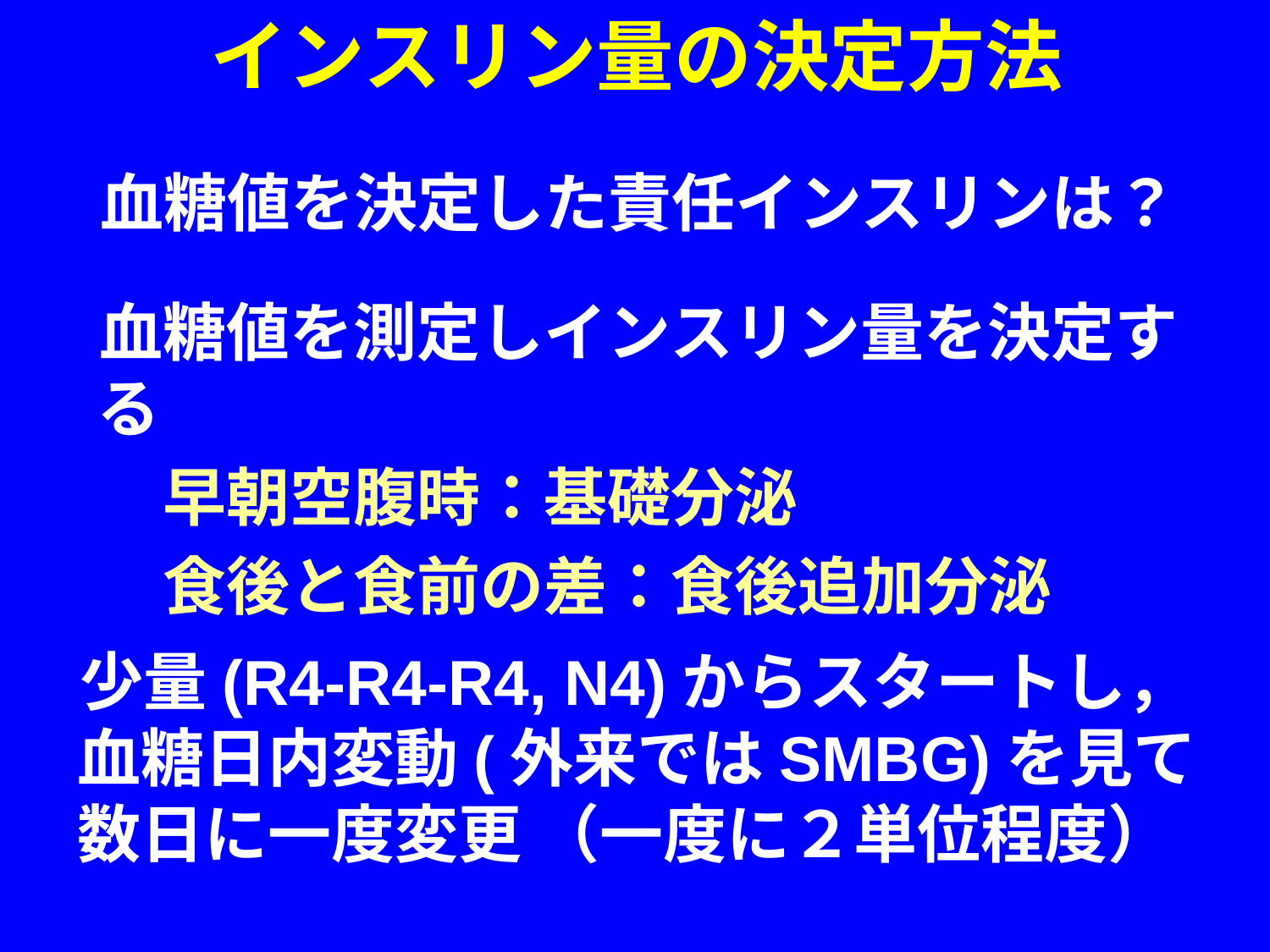

# インスリン量の決定方法
血糖値を決定した責任インスリンは？
血糖値を測定しインスリン量を決定する
　早朝空腹時：基礎分泌
　食後と食前の差：食後追加分泌
少量(R4-R4-R4, N4)からスタートし，血糖日内変動(外来ではSMBG)を見て数日に一度変更 （一度に２単位程度）